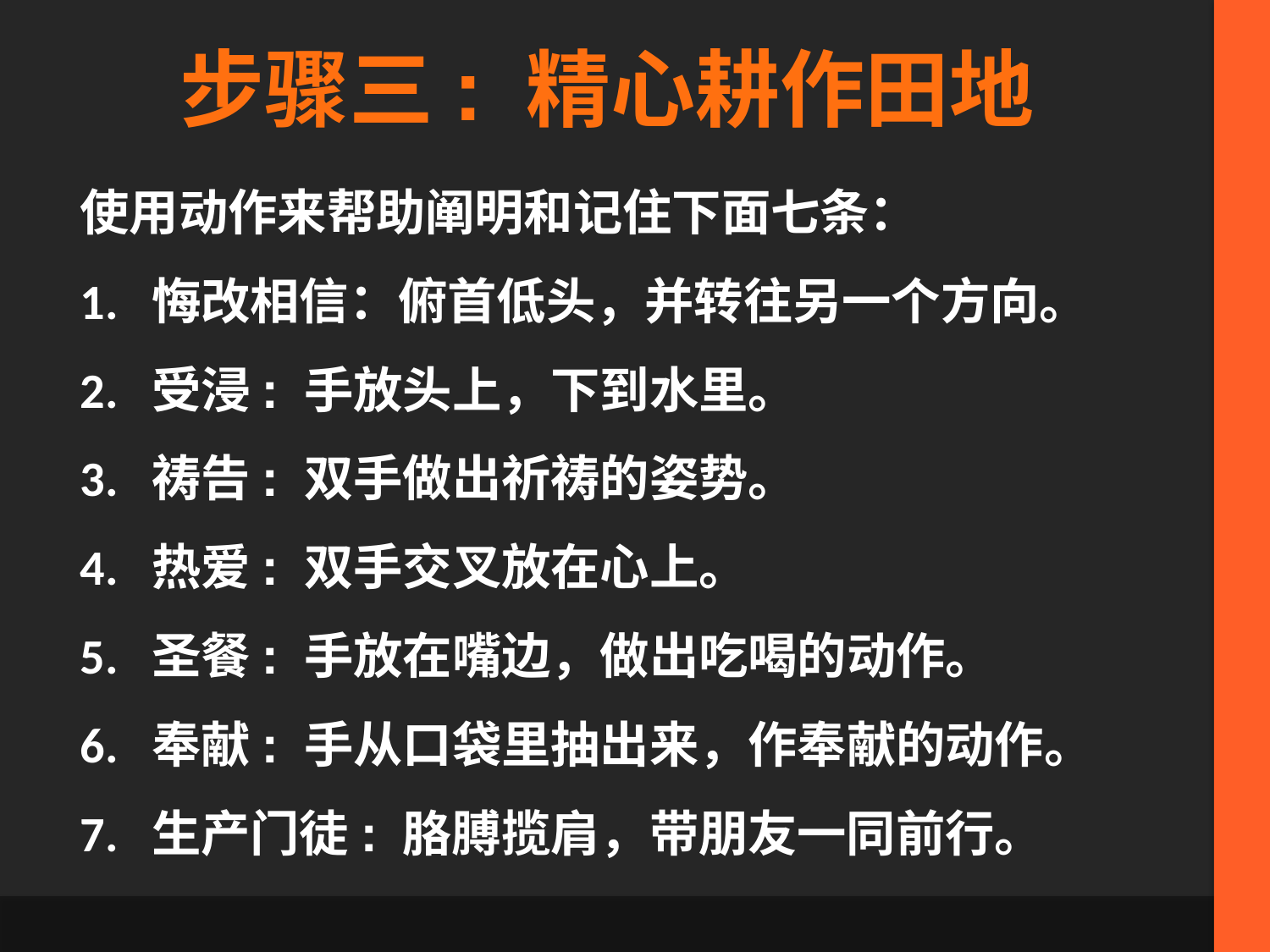

步骤三: 精心耕作田地
使用动作来帮助阐明和记住下面七条：
悔改相信：俯首低头，并转往另一个方向。
受浸: 手放头上，下到水里。
祷告: 双手做出祈祷的姿势。
热爱: 双手交叉放在心上。
圣餐: 手放在嘴边，做出吃喝的动作。
奉献: 手从口袋里抽出来，作奉献的动作。
生产门徒: 胳膊揽肩，带朋友一同前行。